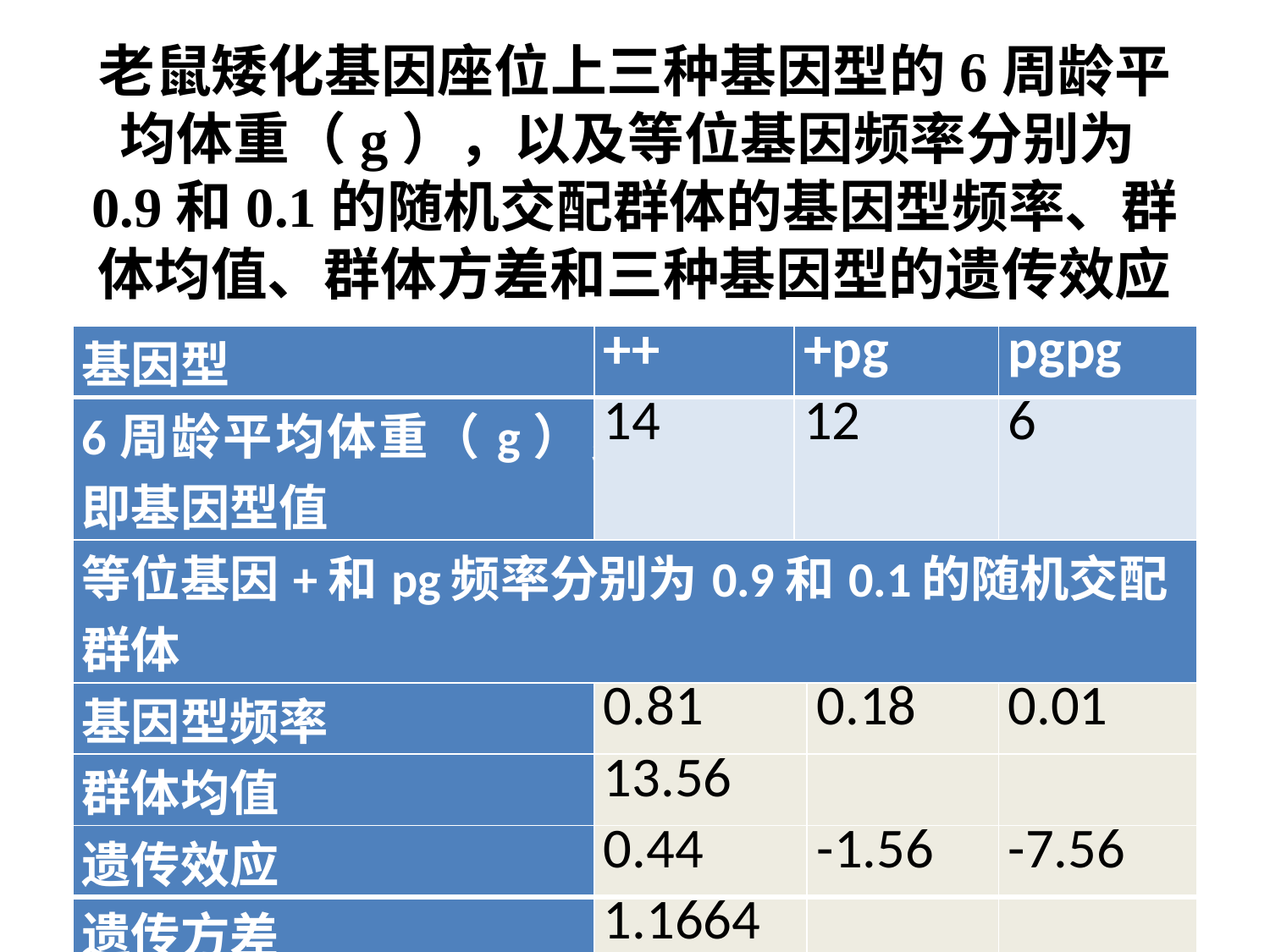

# 老鼠矮化基因座位上三种基因型的6周龄平均体重（g），以及等位基因频率分别为0.9和0.1的随机交配群体的基因型频率、群体均值、群体方差和三种基因型的遗传效应
| 基因型 | ++ | +pg |  | pgpg |
| --- | --- | --- | --- | --- |
| 6周龄平均体重（g），即基因型值 | 14 | 12 |  | 6 |
| 等位基因+和pg频率分别为0.9和0.1的随机交配群体 |  |  |  |  |
| 基因型频率 | 0.81 |  | 0.18 | 0.01 |
| 群体均值 | 13.56 |  |  |  |
| 遗传效应 | 0.44 |  | -1.56 | -7.56 |
| 遗传方差 | 1.1664 |  |  |  |